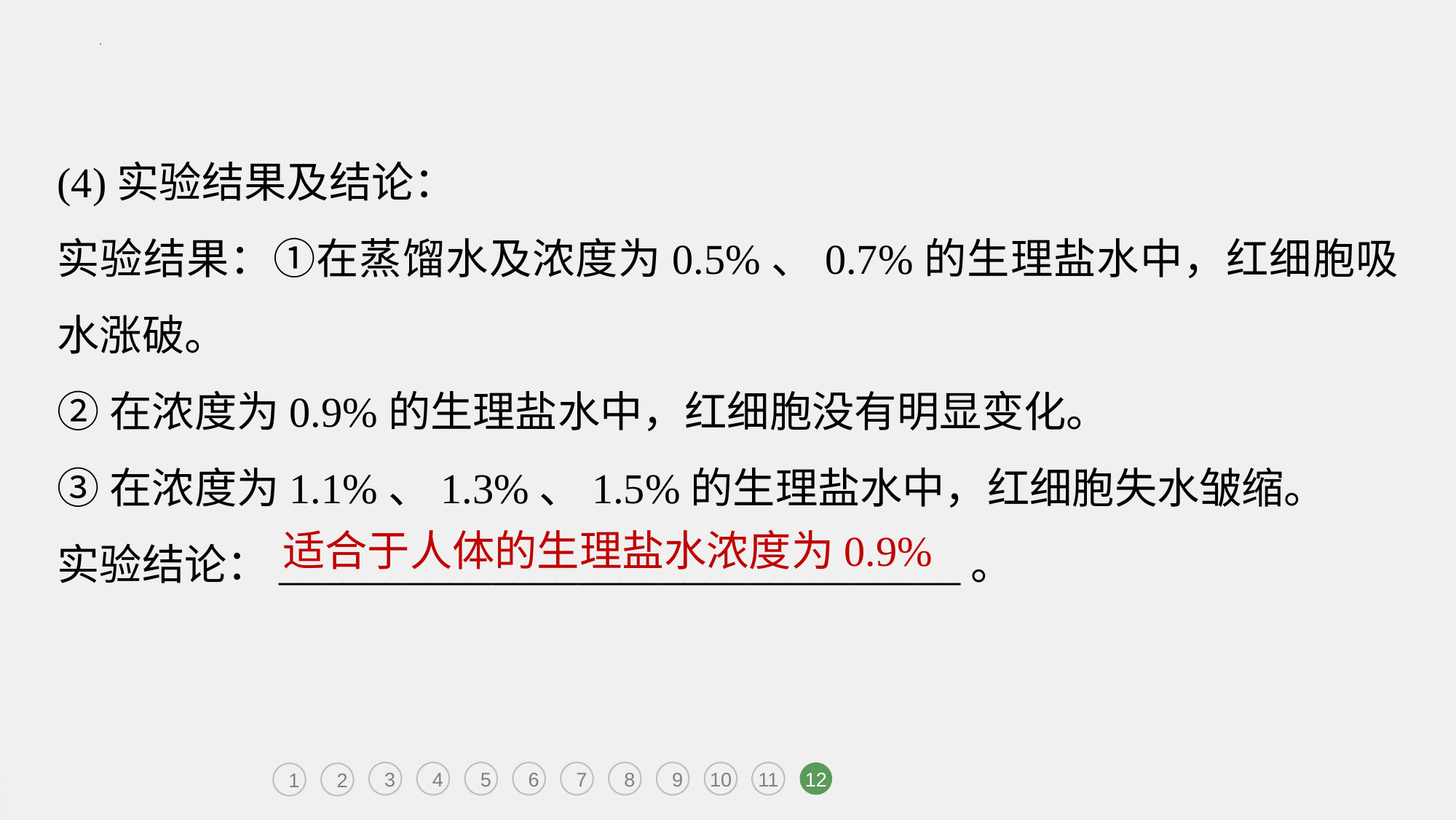

(4)实验结果及结论：
实验结果：①在蒸馏水及浓度为0.5%、0.7%的生理盐水中，红细胞吸水涨破。
②在浓度为0.9%的生理盐水中，红细胞没有明显变化。
③在浓度为1.1%、1.3%、1.5%的生理盐水中，红细胞失水皱缩。
实验结论：________________________________。
适合于人体的生理盐水浓度为0.9%
3
4
5
6
7
8
9
10
11
12
1
2